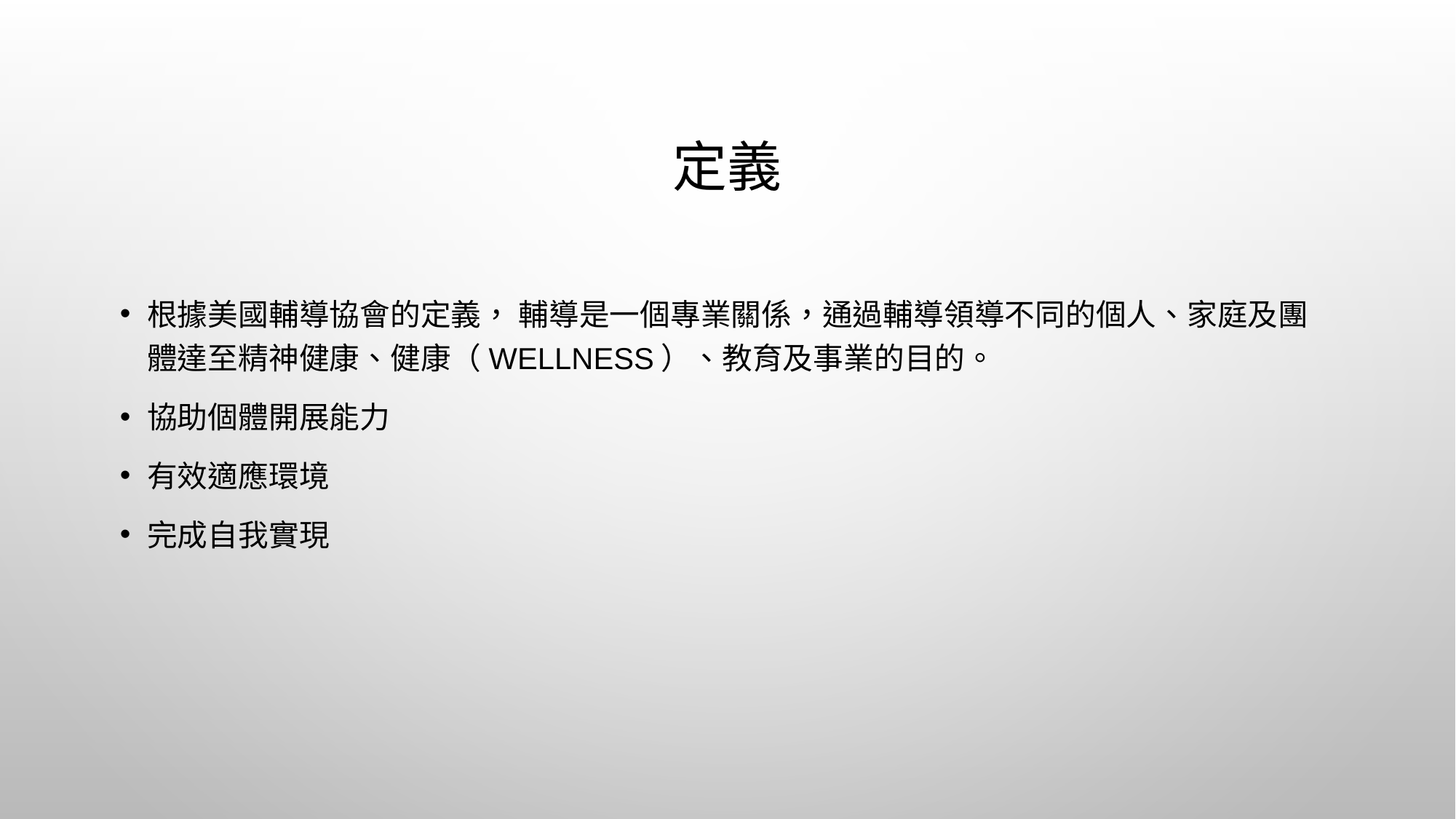

# 定義
根據美國輔導協會的定義， 輔導是一個專業關係，通過輔導領導不同的個人、家庭及團體達至精神健康、健康（wellness）、教育及事業的目的。
協助個體開展能力
有效適應環境
完成自我實現